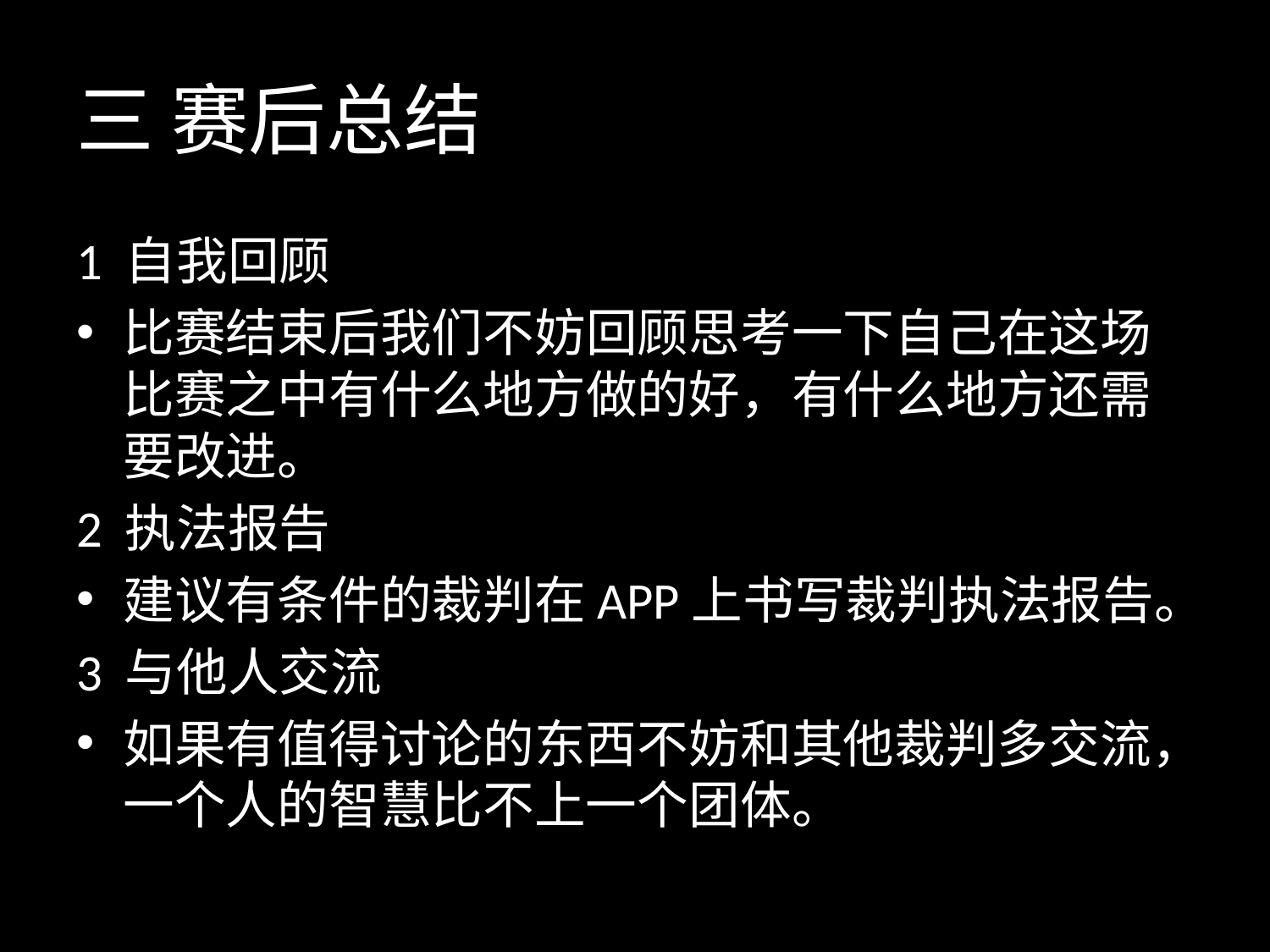

# 三 赛后总结
1 自我回顾
比赛结束后我们不妨回顾思考一下自己在这场比赛之中有什么地方做的好，有什么地方还需要改进。
2 执法报告
建议有条件的裁判在APP上书写裁判执法报告。
3 与他人交流
如果有值得讨论的东西不妨和其他裁判多交流，一个人的智慧比不上一个团体。